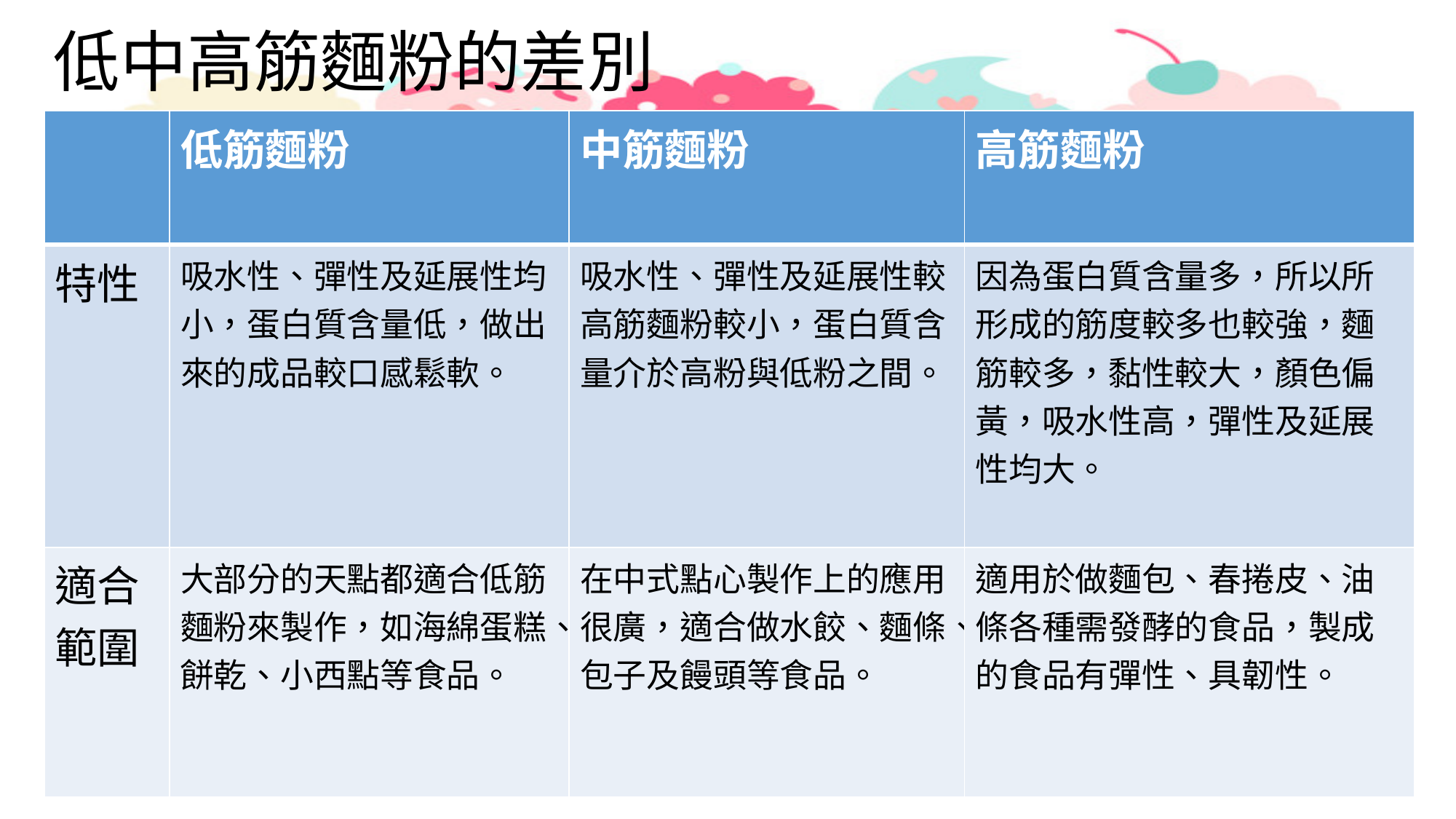

# 低中高筋麵粉的差別
|  | 低筋麵粉 | 中筋麵粉 | 高筋麵粉 |
| --- | --- | --- | --- |
| 特性 | 吸水性、彈性及延展性均小，蛋白質含量低，做出來的成品較口感鬆軟。 | 吸水性、彈性及延展性較高筋麵粉較小，蛋白質含量介於高粉與低粉之間。 | 因為蛋白質含量多，所以所形成的筋度較多也較強，麵筋較多，黏性較大，顏色偏黃，吸水性高，彈性及延展性均大。 |
| 適合 範圍 | 大部分的天點都適合低筋麵粉來製作，如海綿蛋糕、餅乾、小西點等食品。 | 在中式點心製作上的應用很廣，適合做水餃、麵條、包子及饅頭等食品。 | 適用於做麵包、春捲皮、油條各種需發酵的食品，製成的食品有彈性、具韌性。 |